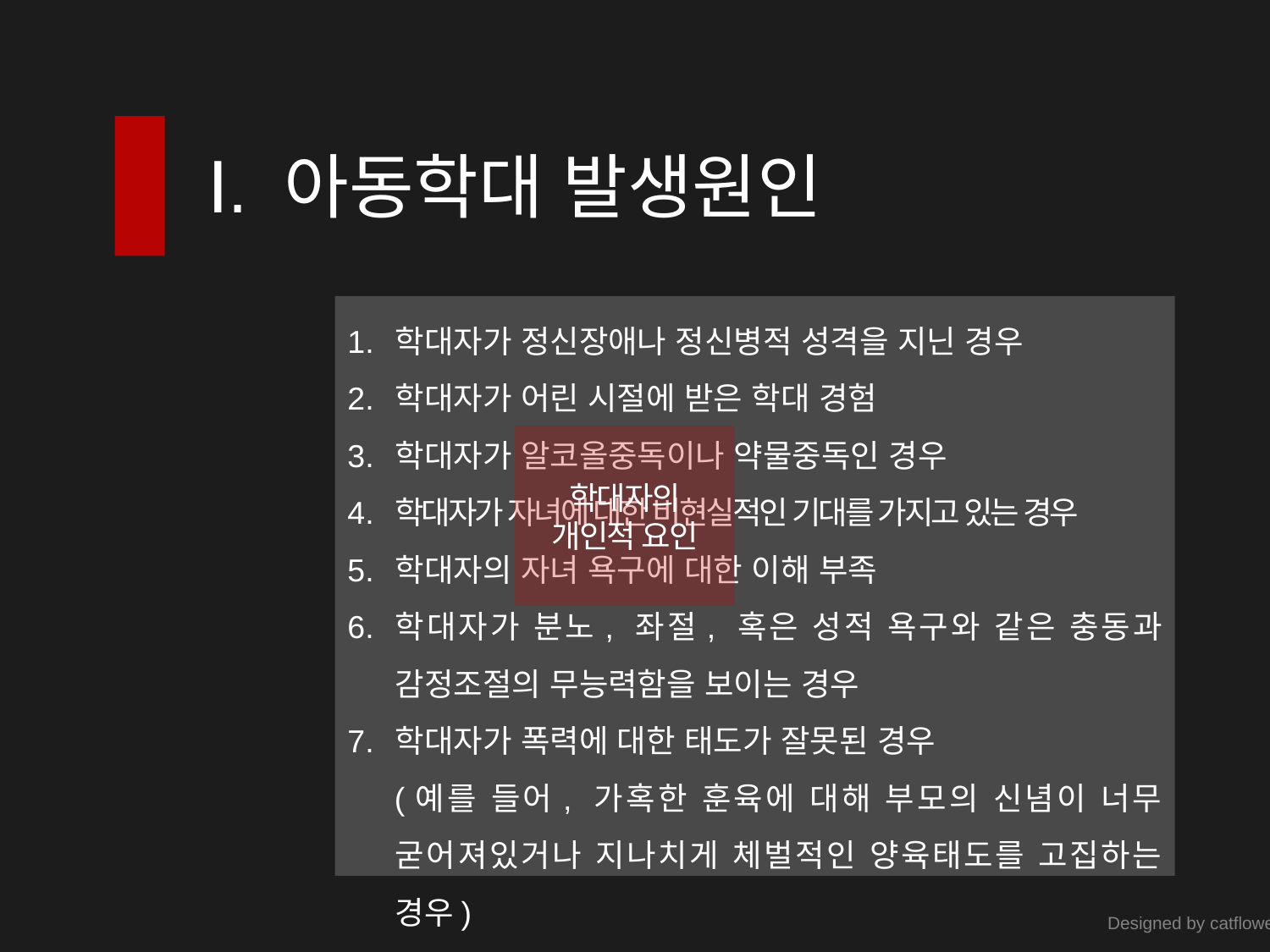

Ⅰ. 아동학대 발생원인
학대자가 정신장애나 정신병적 성격을 지닌 경우
학대자가 어린 시절에 받은 학대 경험
학대자가 알코올중독이나 약물중독인 경우
학대자가 자녀에 대한 비현실적인 기대를 가지고 있는 경우
학대자의 자녀 욕구에 대한 이해 부족
학대자가 분노, 좌절, 혹은 성적 욕구와 같은 충동과 감정조절의 무능력함을 보이는 경우
학대자가 폭력에 대한 태도가 잘못된 경우
    (예를 들어, 가혹한 훈육에 대해 부모의 신념이 너무 굳어져있거나 지나치게 체벌적인 양육태도를 고집하는 경우)

학대자의
개인적 요인
Designed by catflowerbox